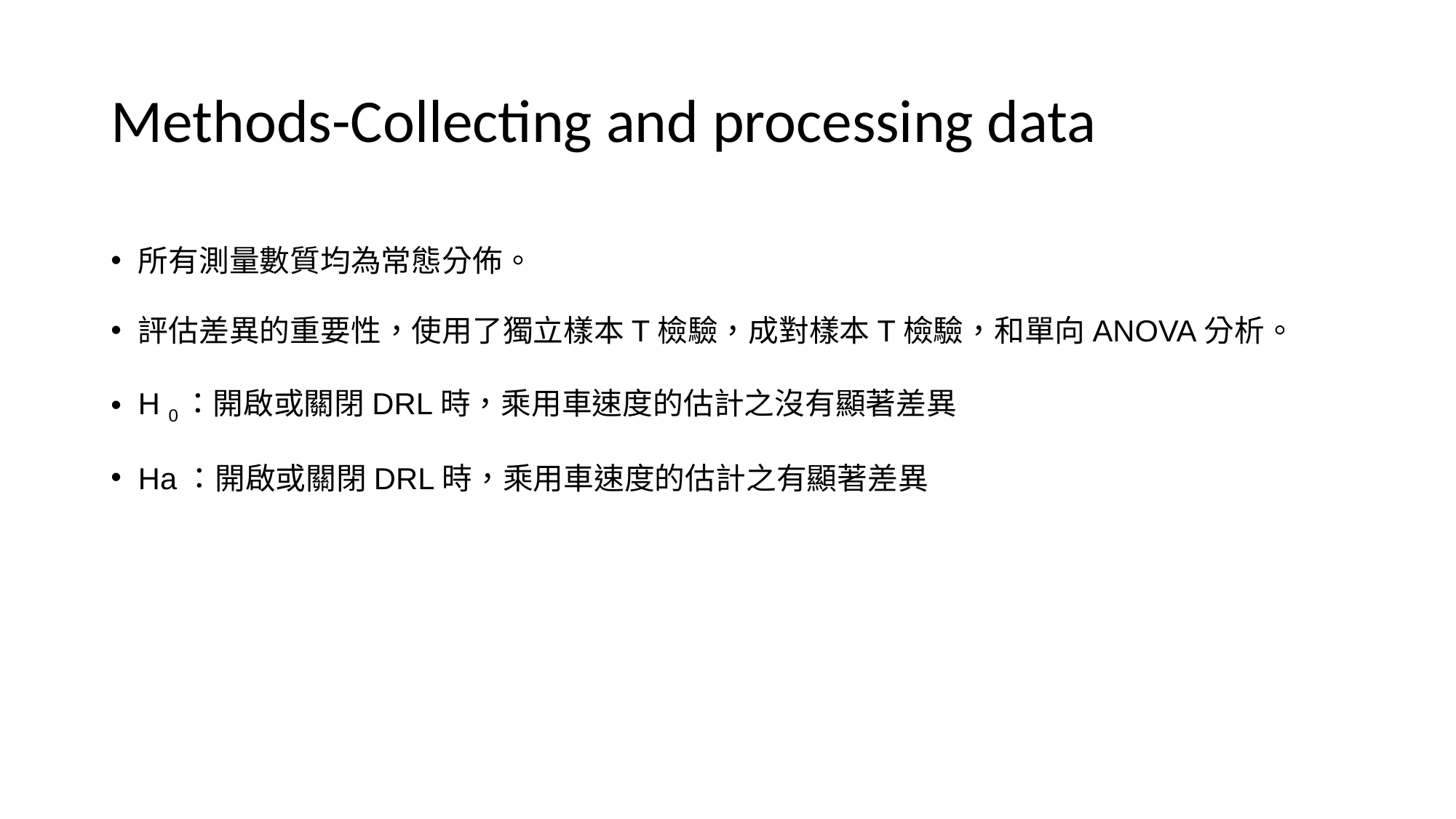

# Methods-Collecting and processing data
所有測量數質均為常態分佈。
評估差異的重要性，使用了獨立樣本T檢驗，成對樣本T檢驗，和單向ANOVA分析。
H 0：開啟或關閉DRL時，乘用車速度的估計之沒有顯著差異
Ha：開啟或關閉DRL時，乘用車速度的估計之有顯著差異